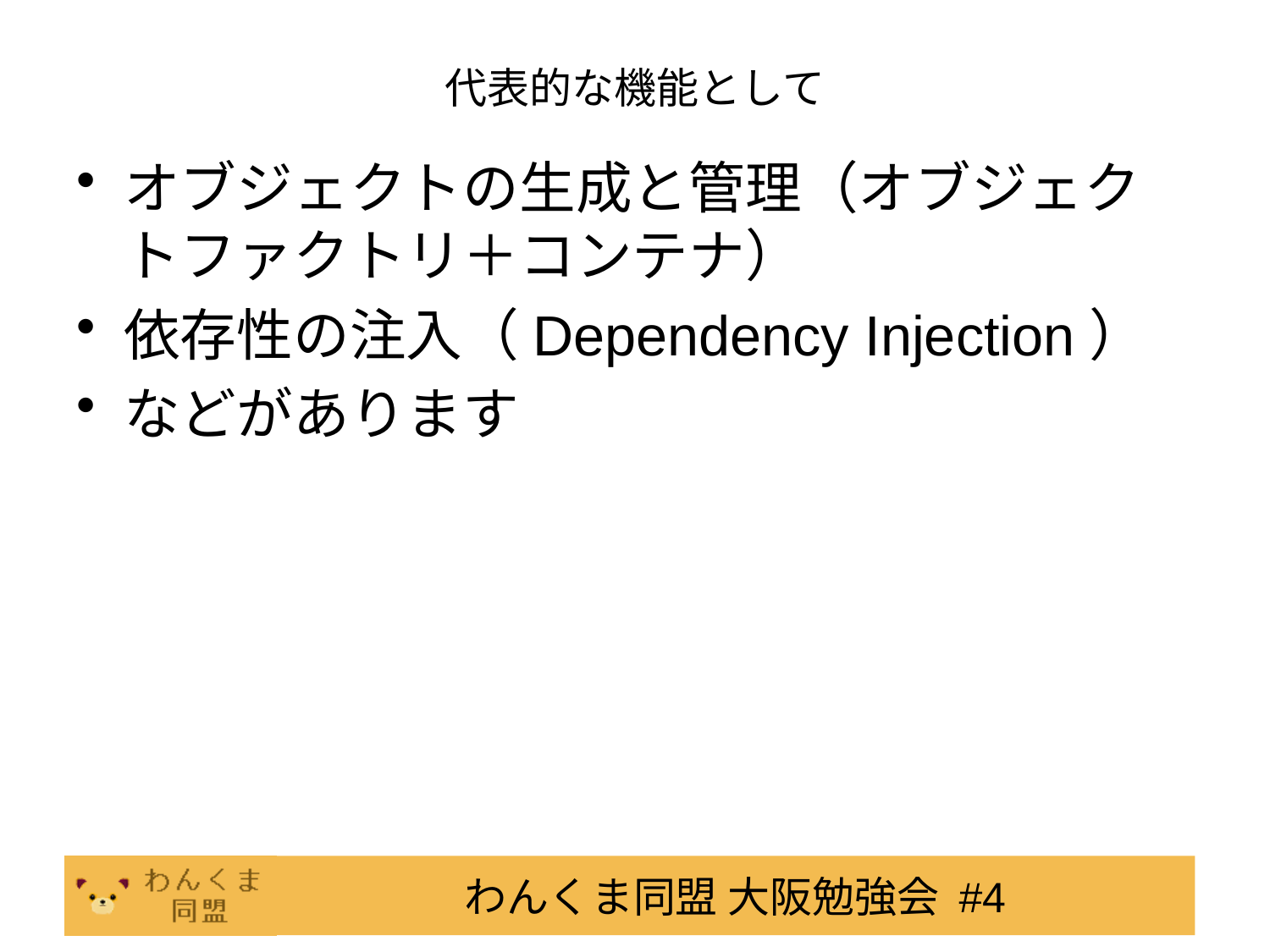

# 代表的な機能として
オブジェクトの生成と管理（オブジェクトファクトリ＋コンテナ）
依存性の注入（Dependency Injection）
などがあります